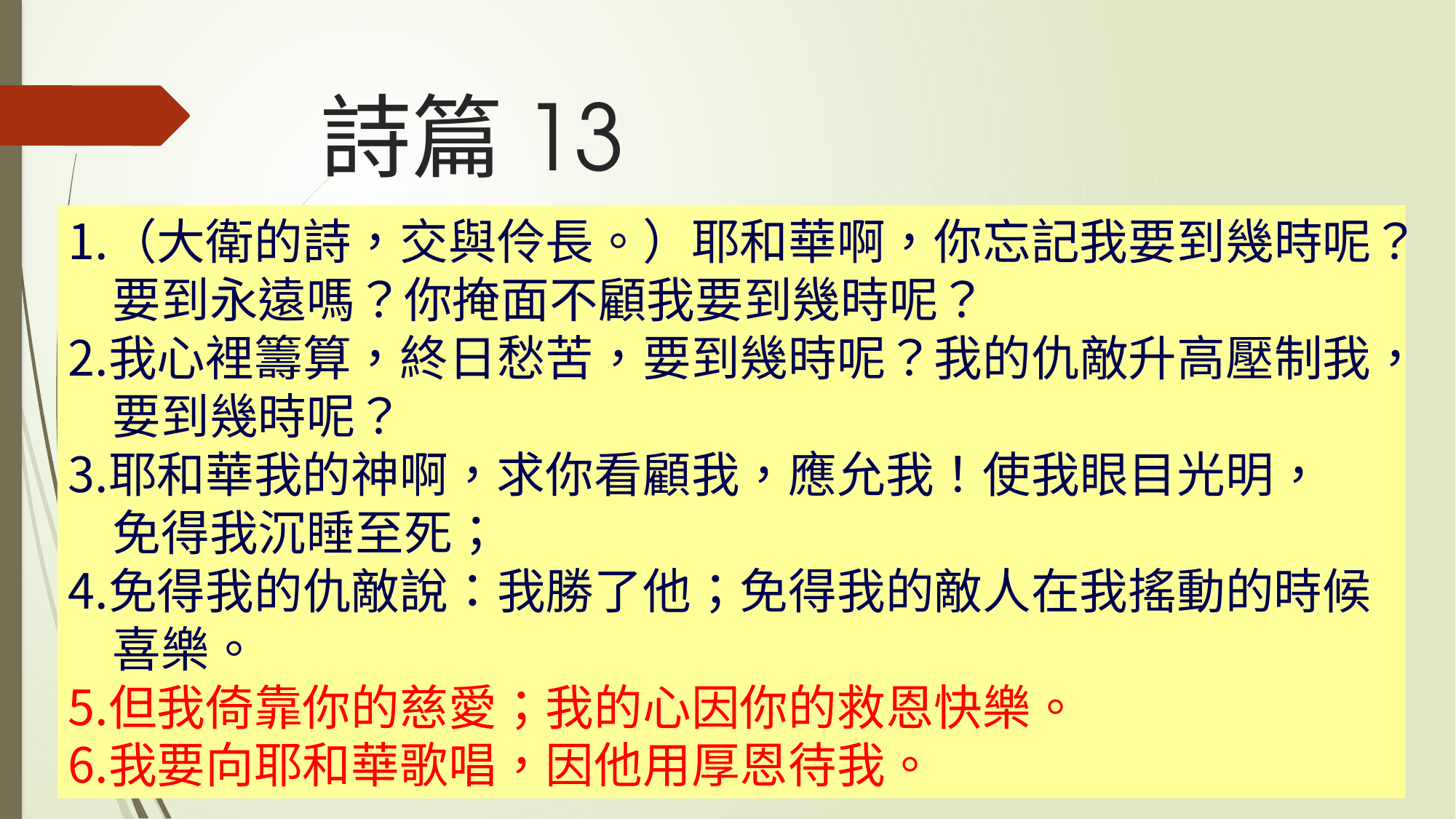

# 詩篇13
（大衛的詩，交與伶長。）耶和華啊，你忘記我要到幾時呢？
   要到永遠嗎？你掩面不顧我要到幾時呢？
我心裡籌算，終日愁苦，要到幾時呢？我的仇敵升高壓制我，
   要到幾時呢？
耶和華我的神啊，求你看顧我，應允我！使我眼目光明，
   免得我沉睡至死；
免得我的仇敵說：我勝了他；免得我的敵人在我搖動的時候
   喜樂。
但我倚靠你的慈愛；我的心因你的救恩快樂。
我要向耶和華歌唱，因他用厚恩待我。